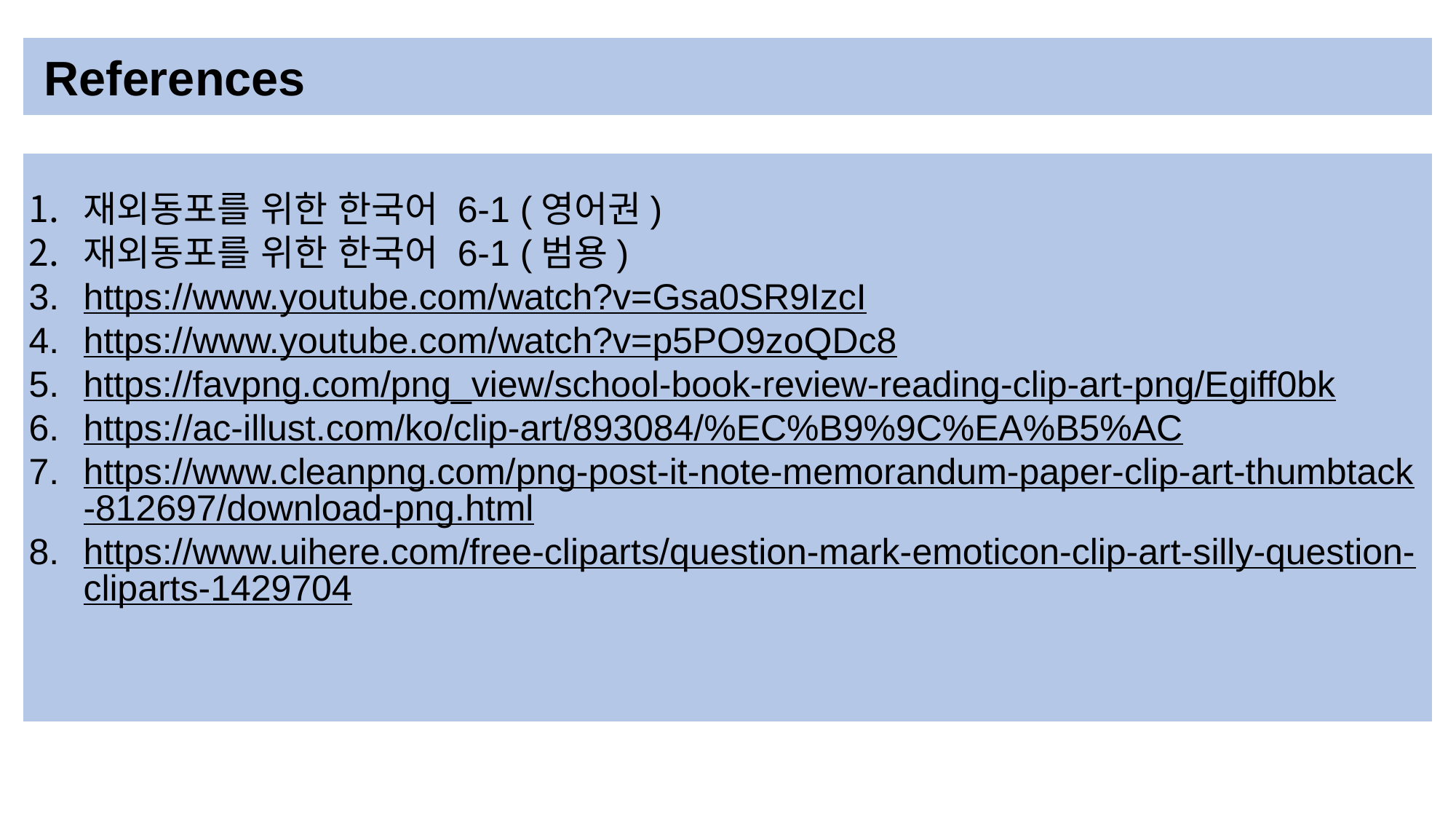

References

재외동포를 위한 한국어 6-1 (영어권)
재외동포를 위한 한국어 6-1 (범용)
https://www.youtube.com/watch?v=Gsa0SR9IzcI
https://www.youtube.com/watch?v=p5PO9zoQDc8
https://favpng.com/png_view/school-book-review-reading-clip-art-png/Egiff0bk
https://ac-illust.com/ko/clip-art/893084/%EC%B9%9C%EA%B5%AC
https://www.cleanpng.com/png-post-it-note-memorandum-paper-clip-art-thumbtack-812697/download-png.html
https://www.uihere.com/free-cliparts/question-mark-emoticon-clip-art-silly-question-cliparts-1429704